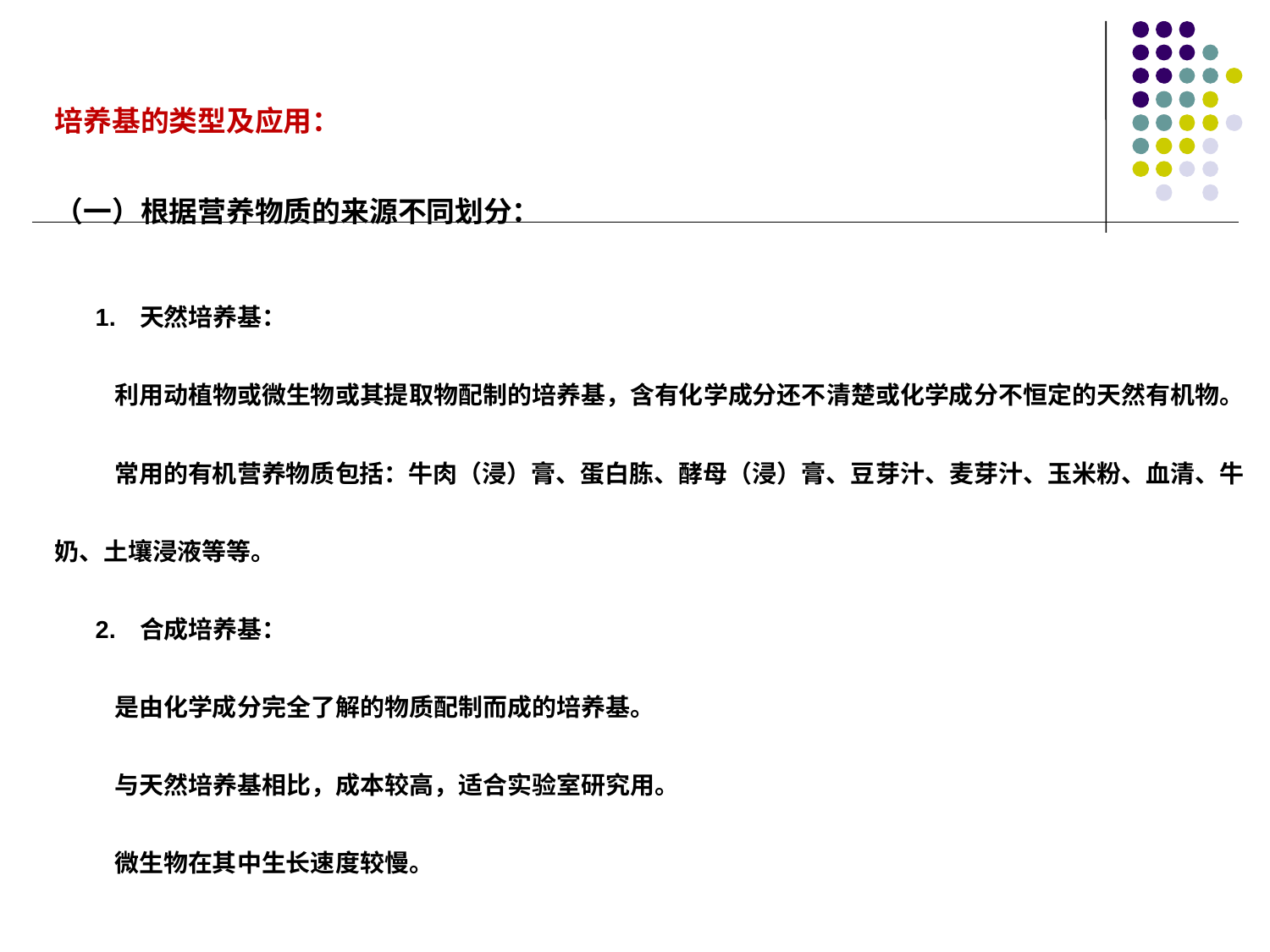

培养基的类型及应用：
（一）根据营养物质的来源不同划分：

      1.  天然培养基：
         利用动植物或微生物或其提取物配制的培养基，含有化学成分还不清楚或化学成分不恒定的天然有机物。
         常用的有机营养物质包括：牛肉（浸）膏、蛋白胨、酵母（浸）膏、豆芽汁、麦芽汁、玉米粉、血清、牛奶、土壤浸液等等。
      2.  合成培养基：
         是由化学成分完全了解的物质配制而成的培养基。
         与天然培养基相比，成本较高，适合实验室研究用。
         微生物在其中生长速度较慢。